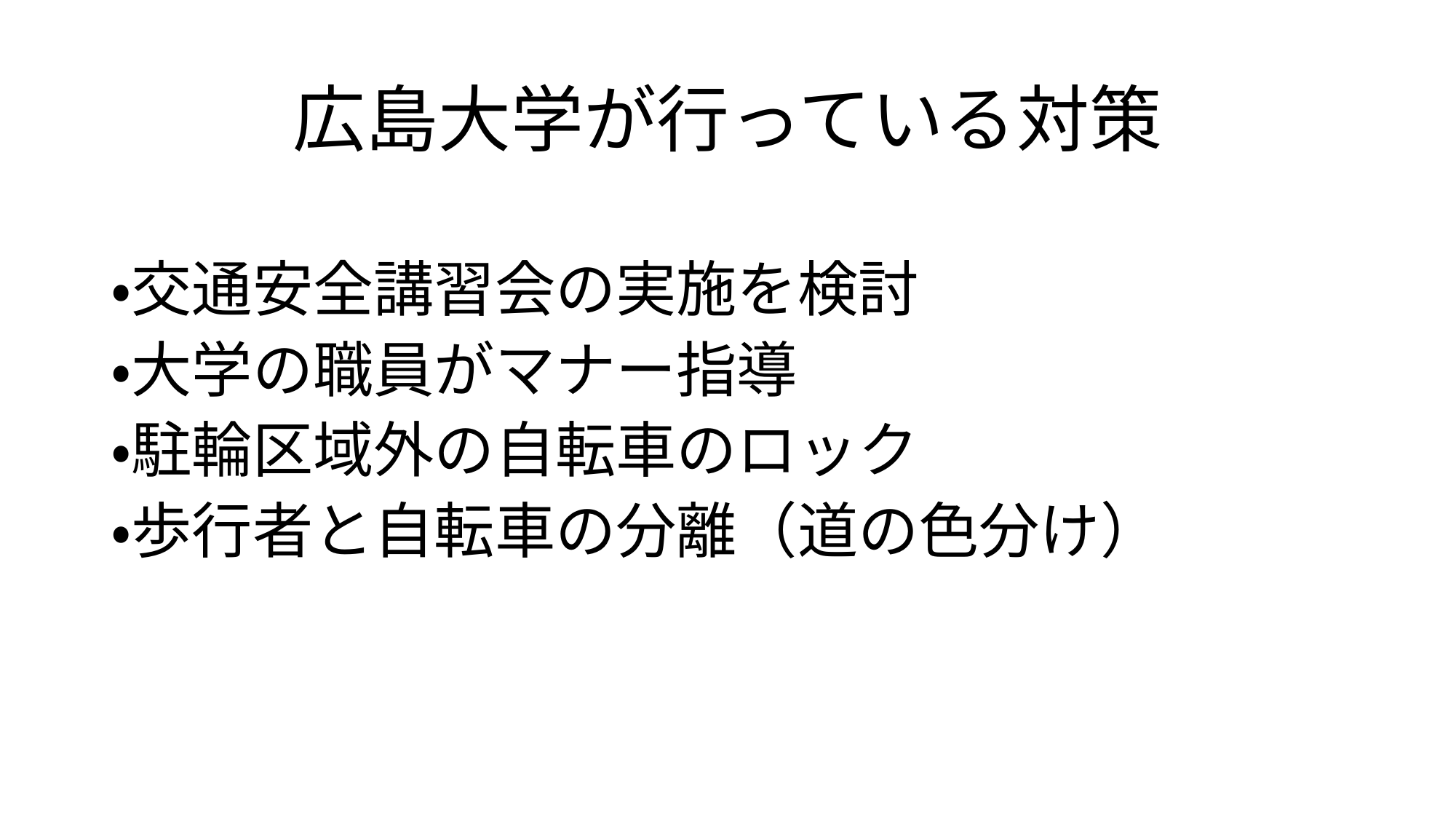

# 広島大学が行っている対策
・交通安全講習会の実施を検討
・大学の職員がマナー指導
・駐輪区域外の自転車のロック
・歩行者と自転車の分離（道の色分け）